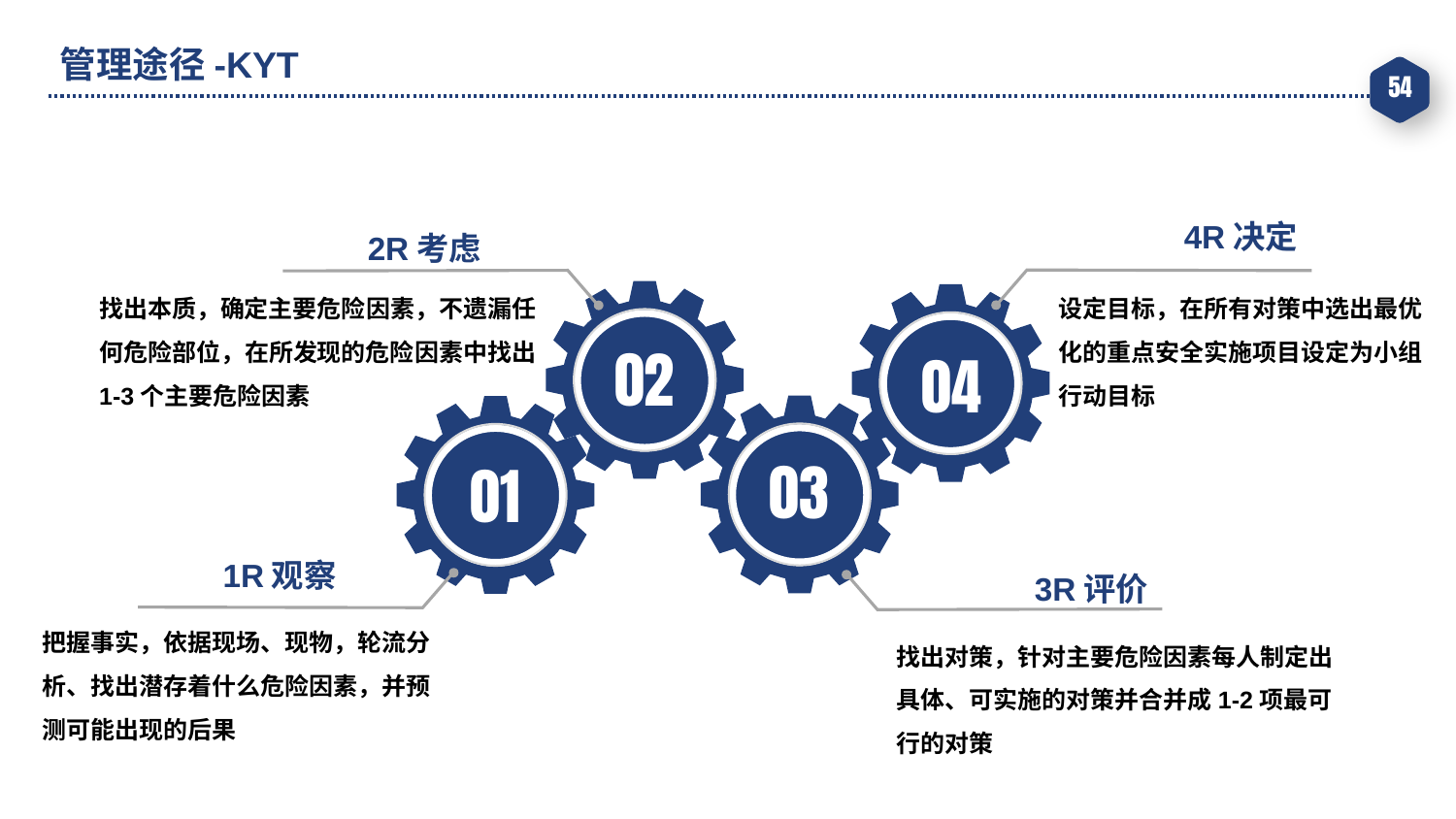

管理途径-KYT
4R决定

设定目标，在所有对策中选出最优化的重点安全实施项目设定为小组行动目标
2R考虑

找出本质，确定主要危险因素，不遗漏任何危险部位，在所发现的危险因素中找出1-3个主要危险因素

02
04

03
01
把握事实，依据现场、现物，轮流分析、找出潜存着什么危险因素，并预测可能出现的后果

1R观察
找出对策，针对主要危险因素每人制定出具体、可实施的对策并合并成1-2项最可行的对策
3R评价